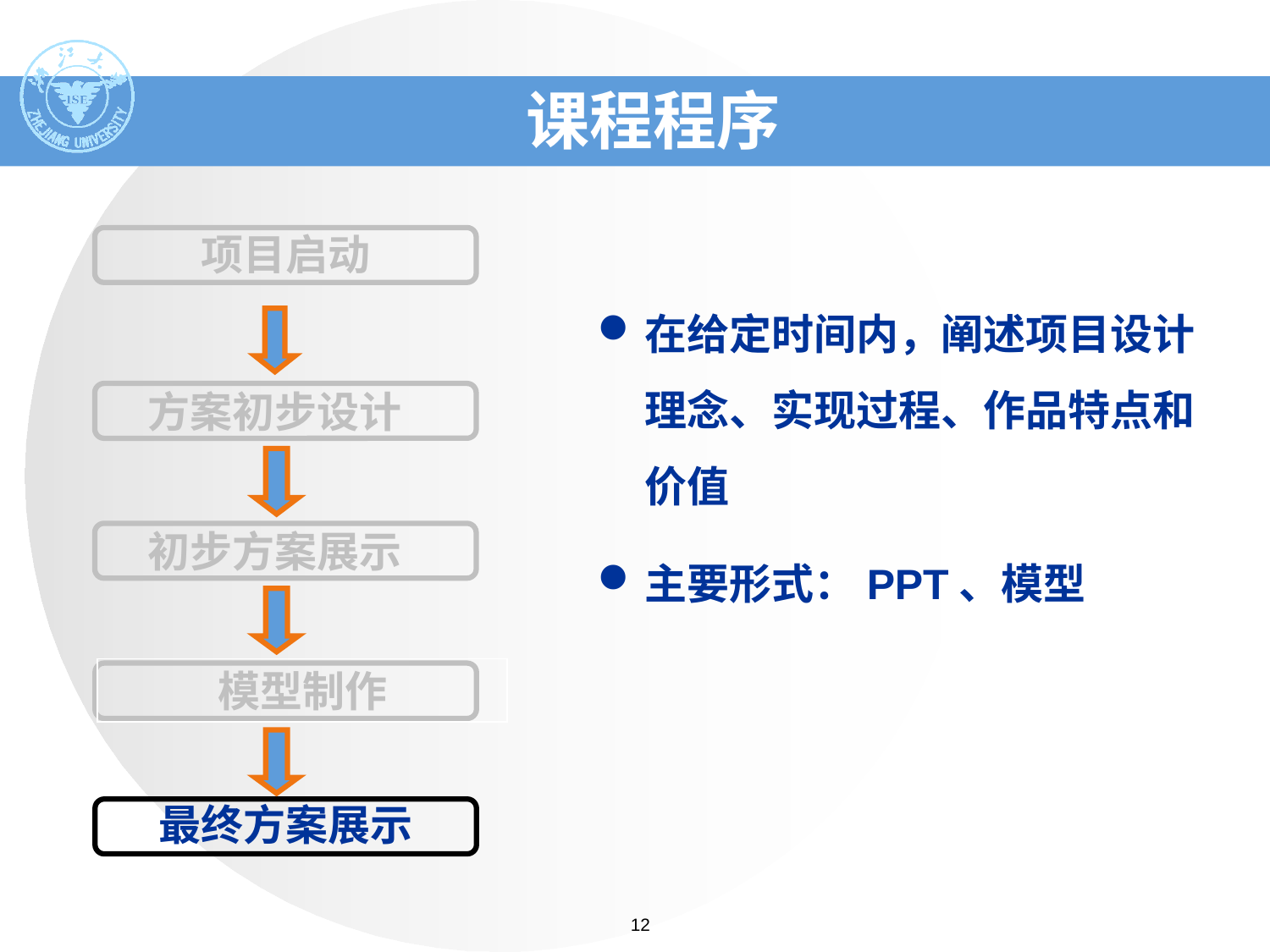

课程程序
项目启动

在给定时间内，阐述项目设计理念、实现过程、作品特点和价值
主要形式：PPT、模型

方案初步设计

初步方案展示

模型制作

最终方案展示

12